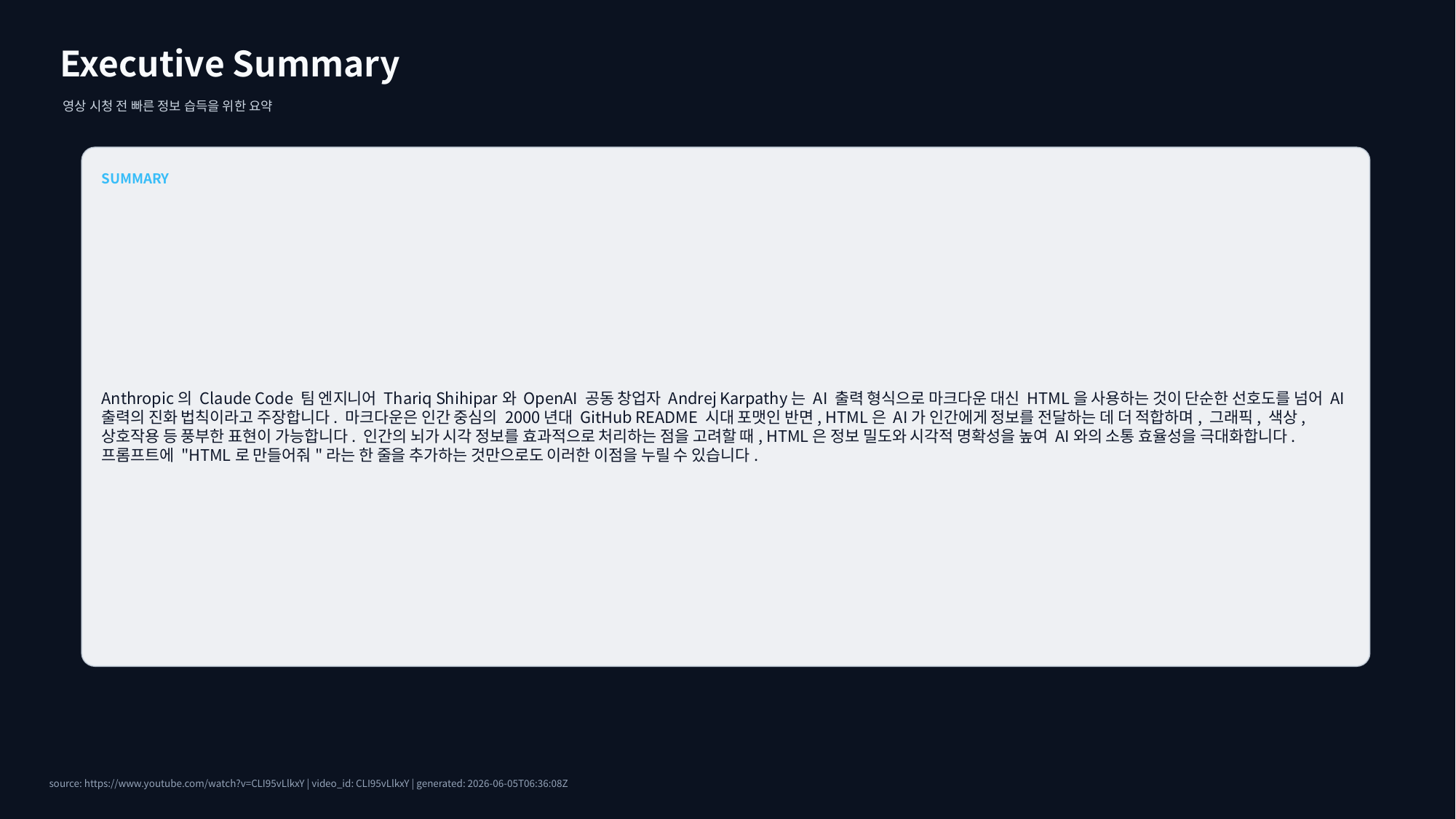

Executive Summary
영상 시청 전 빠른 정보 습득을 위한 요약

SUMMARY
Anthropic의 Claude Code 팀 엔지니어 Thariq Shihipar와 OpenAI 공동 창업자 Andrej Karpathy는 AI 출력 형식으로 마크다운 대신 HTML을 사용하는 것이 단순한 선호도를 넘어 AI 출력의 진화 법칙이라고 주장합니다. 마크다운은 인간 중심의 2000년대 GitHub README 시대 포맷인 반면, HTML은 AI가 인간에게 정보를 전달하는 데 더 적합하며, 그래픽, 색상, 상호작용 등 풍부한 표현이 가능합니다. 인간의 뇌가 시각 정보를 효과적으로 처리하는 점을 고려할 때, HTML은 정보 밀도와 시각적 명확성을 높여 AI와의 소통 효율성을 극대화합니다. 프롬프트에 "HTML로 만들어줘"라는 한 줄을 추가하는 것만으로도 이러한 이점을 누릴 수 있습니다.
source: https://www.youtube.com/watch?v=CLI95vLlkxY | video_id: CLI95vLlkxY | generated: 2026-06-05T06:36:08Z